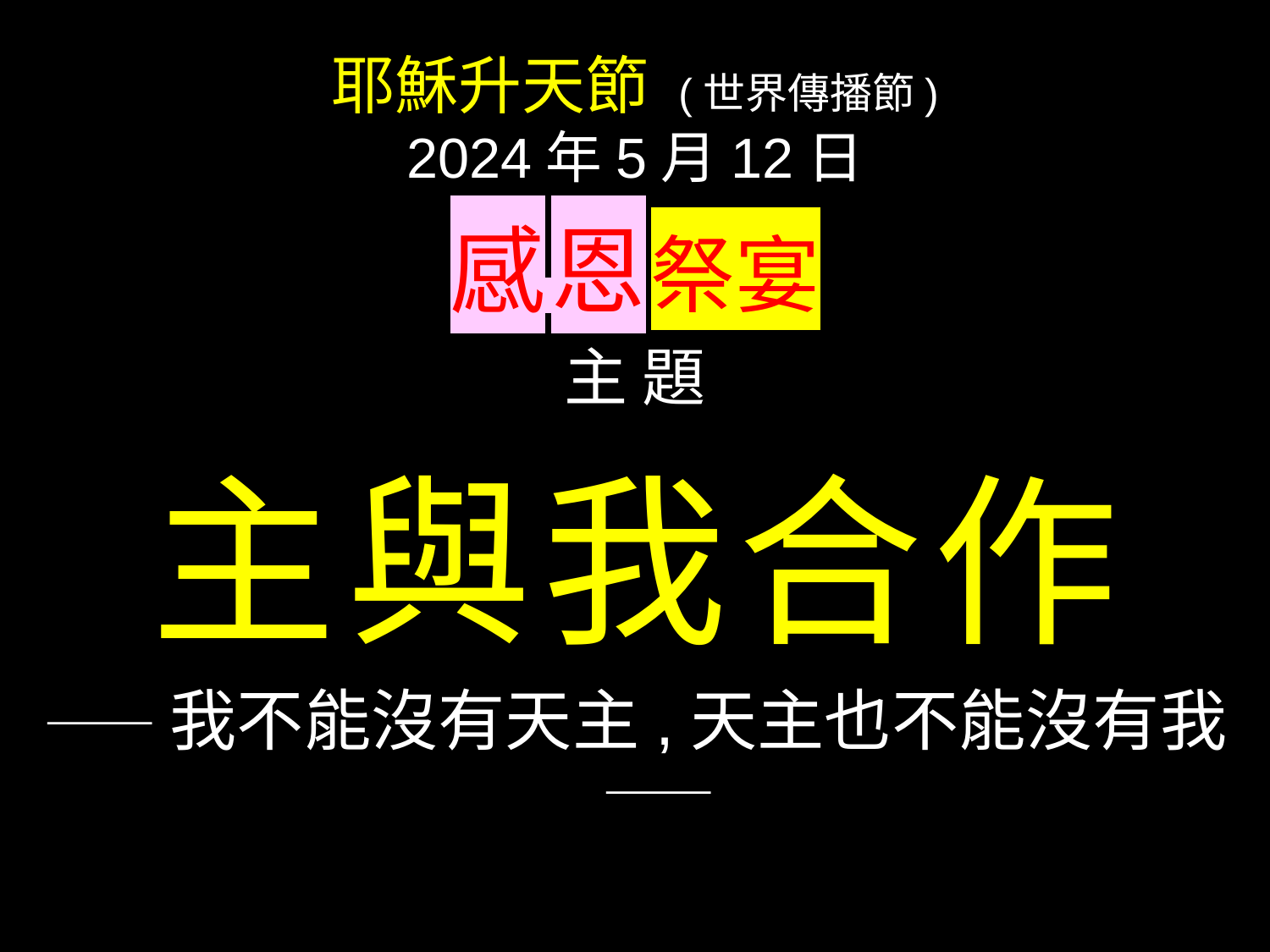

耶穌升天節 (世界傳播節)
2024年5月12日
感 恩 祭宴

主 題
主與我合作
——我不能沒有天主,天主也不能沒有我——